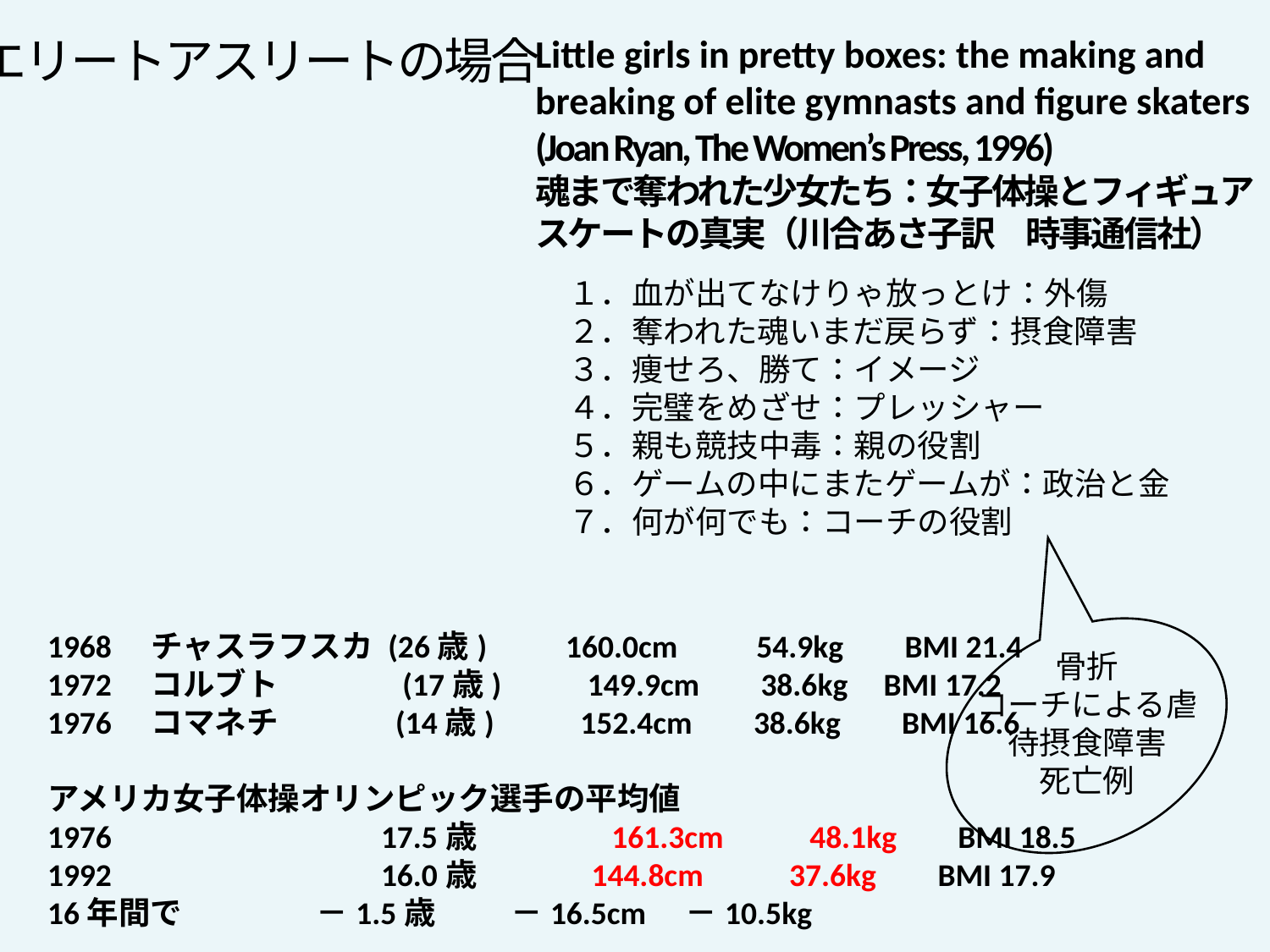

エリートアスリートの場合
Little girls in pretty boxes: the making and
breaking of elite gymnasts and figure skaters
(Joan Ryan, The Women’s Press, 1996)
魂まで奪われた少女たち：女子体操とフィギュア
スケートの真実（川合あさ子訳　時事通信社）
１．血が出てなけりゃ放っとけ：外傷
２．奪われた魂いまだ戻らず：摂食障害
３．痩せろ、勝て：イメージ
４．完璧をめざせ：プレッシャー
５．親も競技中毒：親の役割
６．ゲームの中にまたゲームが：政治と金
７．何が何でも：コーチの役割
1968　チャスラフスカ (26歳)　　160.0cm　　54.9kg　  BMI 21.4
1972　コルブト　　　   (17歳)　 　149.9cm　  38.6kg     BMI 17.2
1976　コマネチ　　　  (14歳)　 　152.4cm　  38.6kg　  BMI 16.6

アメリカ女子体操オリンピック選手の平均値
1976　　　　　　　　17.5歳　　　　161.3cm　　 48.1kg　  BMI 18.5
1992　　　　　　　　16.0歳　　      144.8cm　　 37.6kg　  BMI 17.9
16年間で　　　　 －1.5歳　      －16.5cm　－10.5kg
骨折
コーチによる虐待摂食障害
死亡例